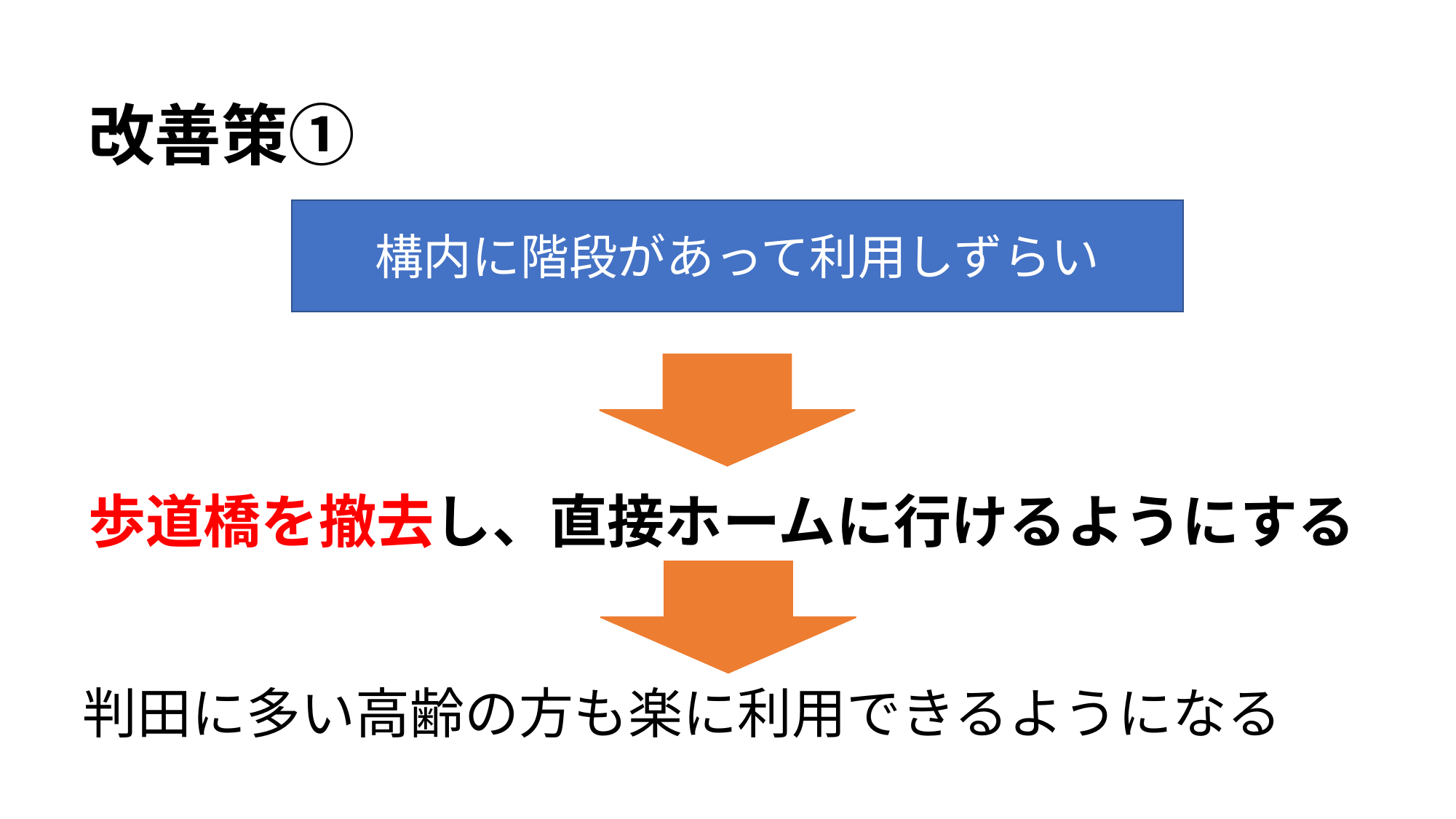

改善策①
構内に階段があって利用しずらい

歩道橋を撤去し、直接ホームに行けるようにする

判田に多い高齢の方も楽に利用できるようになる